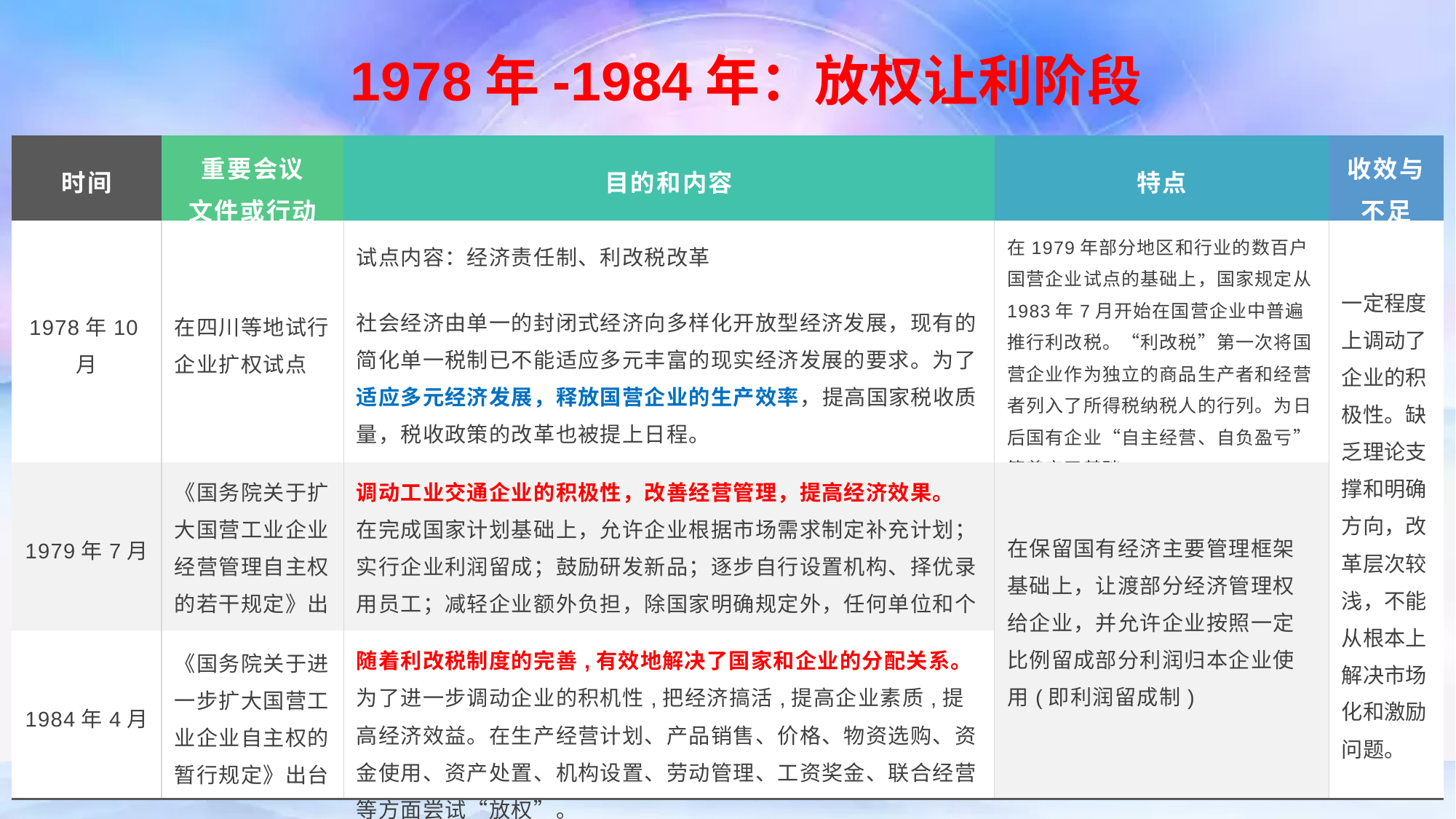

1978年-1984年：放权让利阶段

| 时间 | 重要会议 文件或行动 | 目的和内容 | 特点 | 收效与不足 |
| --- | --- | --- | --- | --- |
| 1978年10月 | 在四川等地试行企业扩权试点 | 试点内容：经济责任制、利改税改革 社会经济由单一的封闭式经济向多样化开放型经济发展，现有的简化单一税制已不能适应多元丰富的现实经济发展的要求。为了适应多元经济发展，释放国营企业的生产效率，提高国家税收质量，税收政策的改革也被提上日程。 | 在1979年部分地区和行业的数百户国营企业试点的基础上，国家规定从1983年7月开始在国营企业中普遍推行利改税。“利改税”第一次将国营企业作为独立的商品生产者和经营者列入了所得税纳税人的行列。为日后国有企业“自主经营、自负盈亏”等奠定了基础。 | 一定程度上调动了企业的积极性。缺乏理论支撑和明确方向，改革层次较浅，不能从根本上解决市场化和激励问题。 |
| 1979年7月 | 《国务院关于扩大国营工业企业经营管理自主权的若干规定》出台 | 调动工业交通企业的积极性，改善经营管理，提高经济效果。 在完成国家计划基础上，允许企业根据市场需求制定补充计划；实行企业利润留成；鼓励研发新品；逐步自行设置机构、择优录用员工；减轻企业额外负担，除国家明确规定外，任何单位和个人不得向企业摊派任何费用。 | 在保留国有经济主要管理框架基础上，让渡部分经济管理权给企业，并允许企业按照一定比例留成部分利润归本企业使用(即利润留成制) |  |
| 1984年4月 | 《国务院关于进一步扩大国营工业企业自主权的暂行规定》出台 | 随着利改税制度的完善,有效地解决了国家和企业的分配关系。为了进一步调动企业的积机性,把经济搞活,提高企业素质,提高经济效益。在生产经营计划、产品销售、价格、物资选购、资金使用、资产处置、机构设置、劳动管理、工资奖金、联合经营等方面尝试“放权”。 |  |  |
6